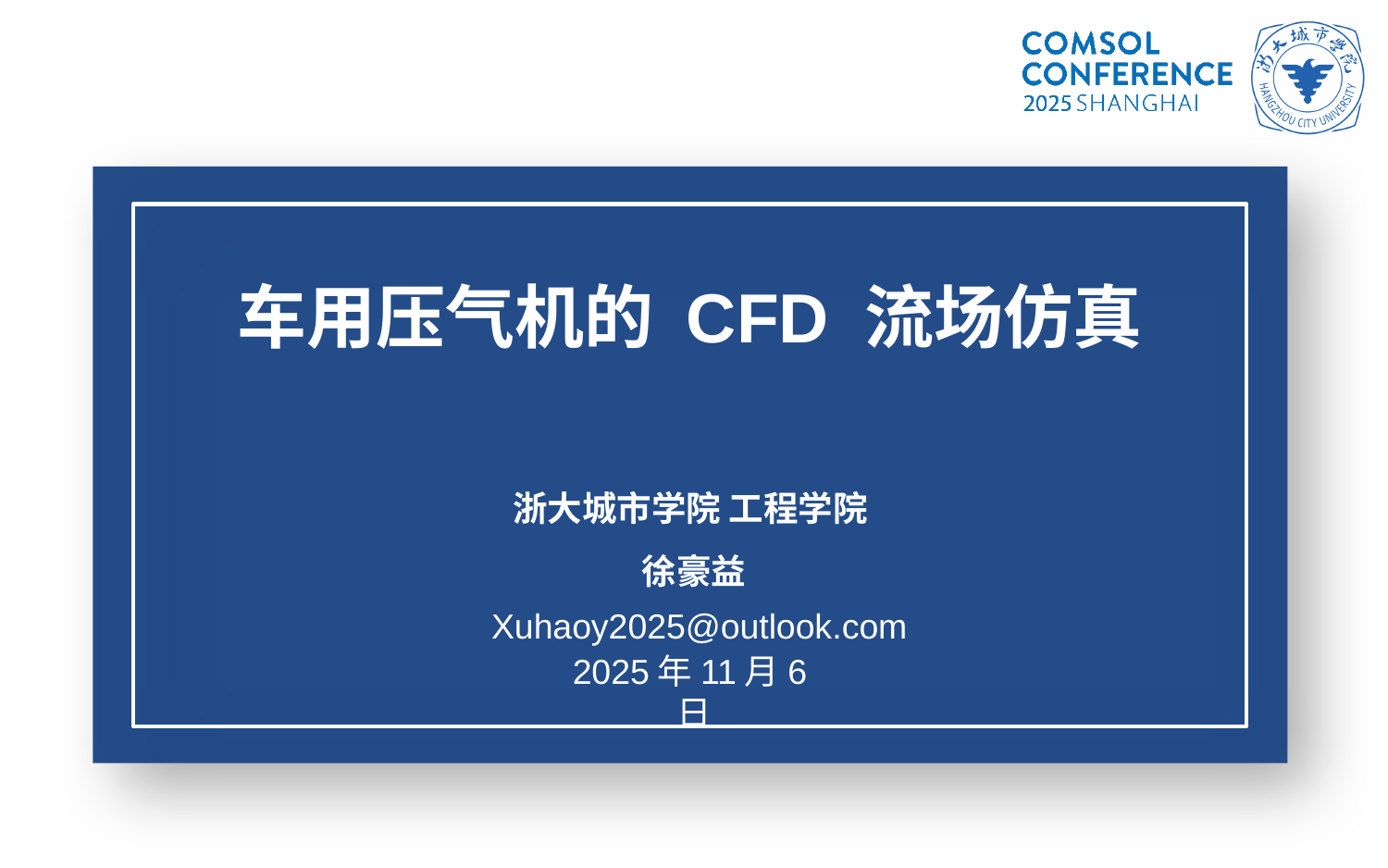

车用压气机的 CFD 流场仿真
浙大城市学院 工程学院

徐豪益
Xuhaoy2025@outlook.com
2025年11月6日